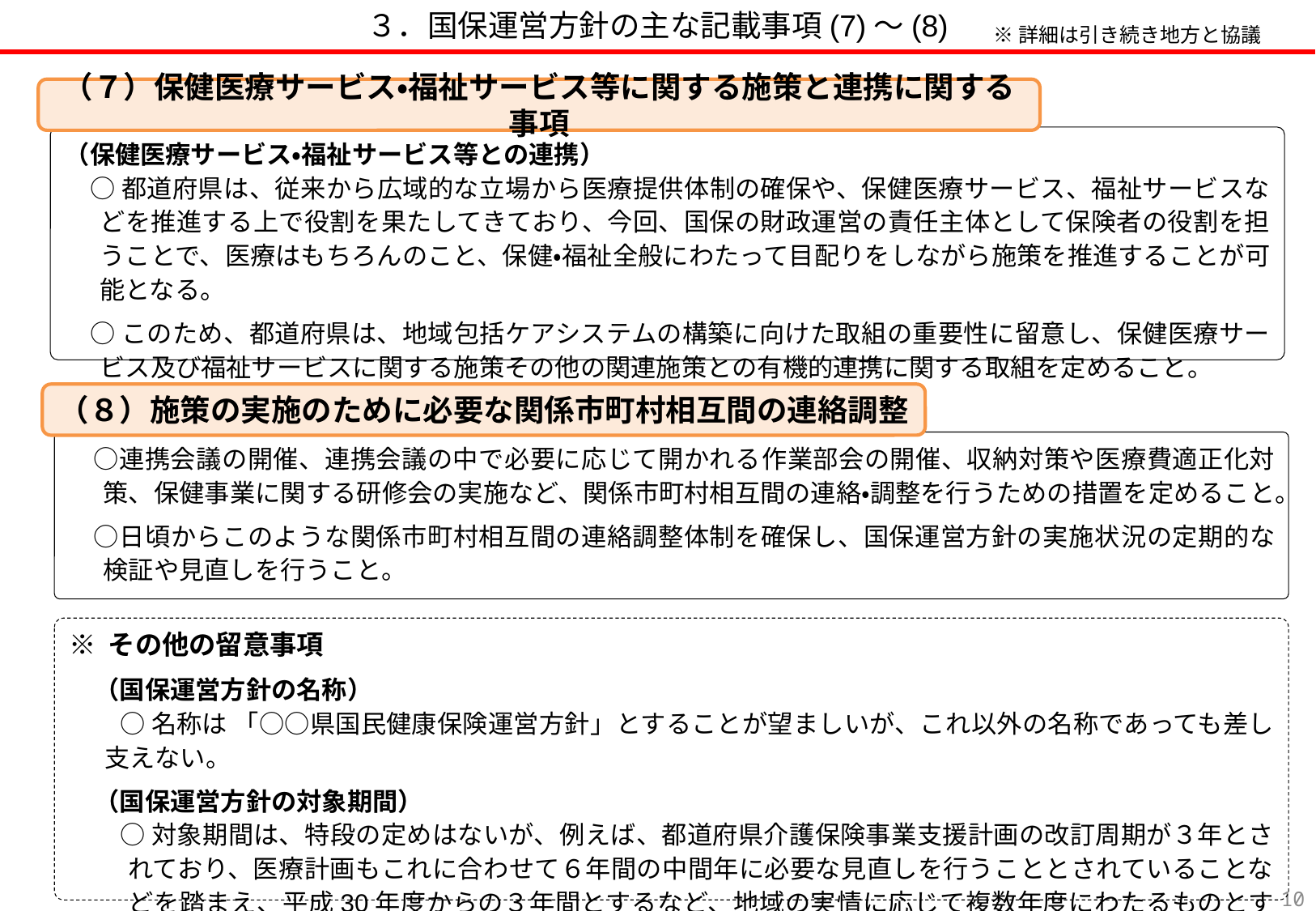

３．国保運営方針の主な記載事項(7)～(8)
※詳細は引き続き地方と協議
（７）保健医療サービス・福祉サービス等に関する施策と連携に関する事項
（保健医療サービス・福祉サービス等との連携）
　○ 都道府県は、従来から広域的な立場から医療提供体制の確保や、保健医療サービス、福祉サービスなどを推進する上で役割を果たしてきており、今回、国保の財政運営の責任主体として保険者の役割を担うことで、医療はもちろんのこと、保健・福祉全般にわたって目配りをしながら施策を推進することが可能となる。
　○ このため、都道府県は、地域包括ケアシステムの構築に向けた取組の重要性に留意し、保健医療サービス及び福祉サービスに関する施策その他の関連施策との有機的連携に関する取組を定めること。
（８）施策の実施のために必要な関係市町村相互間の連絡調整
　○連携会議の開催、連携会議の中で必要に応じて開かれる作業部会の開催、収納対策や医療費適正化対策、保健事業に関する研修会の実施など、関係市町村相互間の連絡・調整を行うための措置を定めること。
　○日頃からこのような関係市町村相互間の連絡調整体制を確保し、国保運営方針の実施状況の定期的な検証や見直しを行うこと。
※ その他の留意事項
　（国保運営方針の名称）
　　○ 名称は 「○○県国民健康保険運営方針」とすることが望ましいが、これ以外の名称であっても差し支えない。
　（国保運営方針の対象期間）
　　○ 対象期間は、特段の定めはないが、例えば、都道府県介護保険事業支援計画の改訂周期が３年とされており、医療計画もこれに合わせて６年間の中間年に必要な見直しを行うこととされていることなどを踏まえ、平成30年度からの３年間とするなど、地域の実情に応じて複数年度にわたるものとすることが望ましい。
10